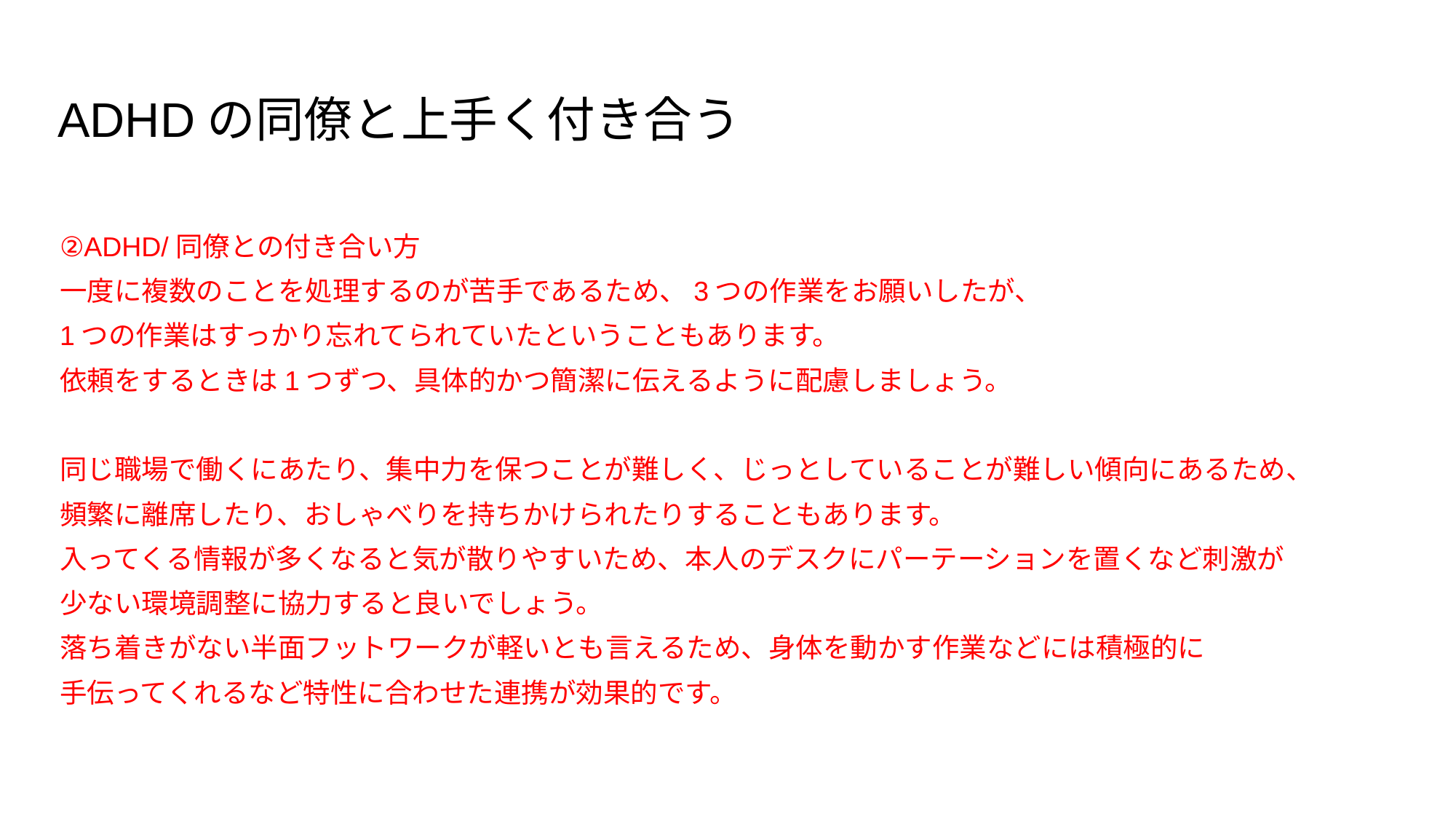

ADHDの同僚と上手く付き合う

②ADHD/同僚との付き合い方
一度に複数のことを処理するのが苦手であるため、3つの作業をお願いしたが、
1つの作業はすっかり忘れてられていたということもあります。
依頼をするときは1つずつ、具体的かつ簡潔に伝えるように配慮しましょう。

同じ職場で働くにあたり、集中力を保つことが難しく、じっとしていることが難しい傾向にあるため、
頻繁に離席したり、おしゃべりを持ちかけられたりすることもあります。
入ってくる情報が多くなると気が散りやすいため、本人のデスクにパーテーションを置くなど刺激が
少ない環境調整に協力すると良いでしょう。
落ち着きがない半面フットワークが軽いとも言えるため、身体を動かす作業などには積極的に
手伝ってくれるなど特性に合わせた連携が効果的です。